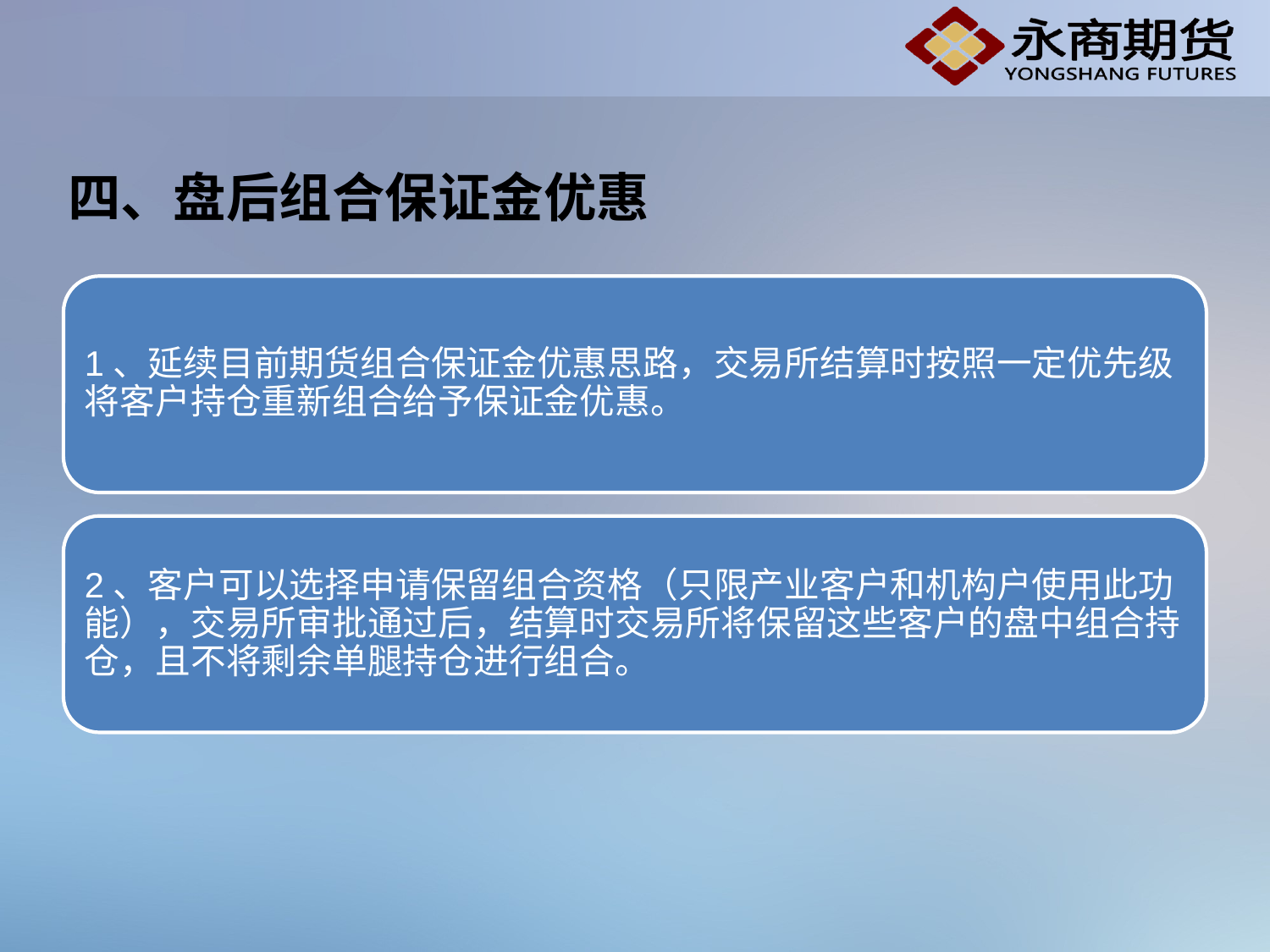

# 四、盘后组合保证金优惠
1、延续目前期货组合保证金优惠思路，交易所结算时按照一定优先级将客户持仓重新组合给予保证金优惠。
2、客户可以选择申请保留组合资格（只限产业客户和机构户使用此功能），交易所审批通过后，结算时交易所将保留这些客户的盘中组合持仓，且不将剩余单腿持仓进行组合。